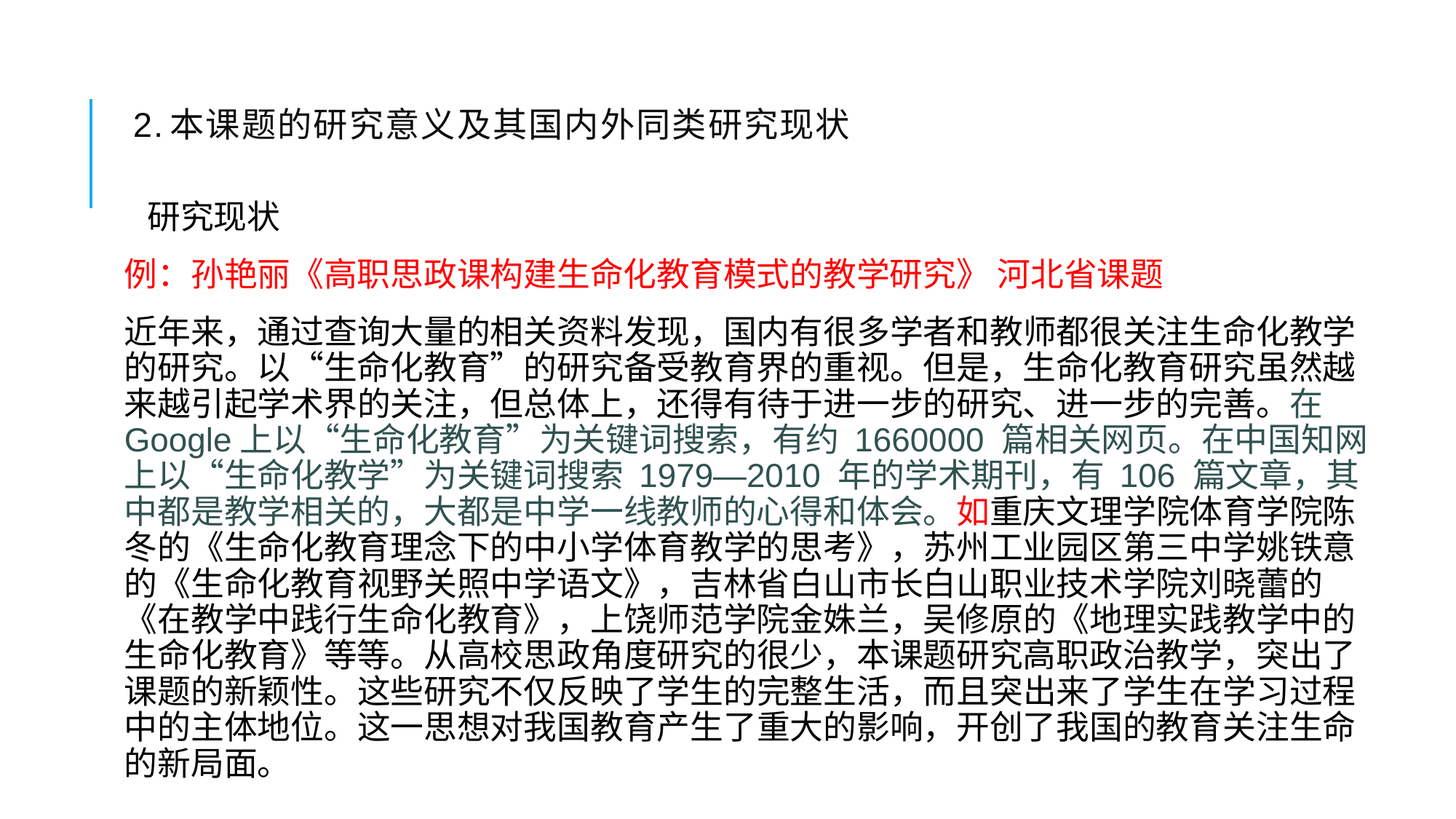

# 2.本课题的研究意义及其国内外同类研究现状
  研究现状
例：孙艳丽《高职思政课构建生命化教育模式的教学研究》 河北省课题
近年来，通过查询大量的相关资料发现，国内有很多学者和教师都很关注生命化教学的研究。以“生命化教育”的研究备受教育界的重视。但是，生命化教育研究虽然越来越引起学术界的关注，但总体上，还得有待于进一步的研究、进一步的完善。在 Google上以“生命化教育”为关键词搜索，有约 1660000 篇相关网页。在中国知网上以“生命化教学”为关键词搜索 1979—2010 年的学术期刊，有 106 篇文章，其中都是教学相关的，大都是中学一线教师的心得和体会。如重庆文理学院体育学院陈冬的《生命化教育理念下的中小学体育教学的思考》，苏州工业园区第三中学姚铁意的《生命化教育视野关照中学语文》，吉林省白山市长白山职业技术学院刘晓蕾的《在教学中践行生命化教育》，上饶师范学院金姝兰，吴修原的《地理实践教学中的生命化教育》等等。从高校思政角度研究的很少，本课题研究高职政治教学，突出了课题的新颖性。这些研究不仅反映了学生的完整生活，而且突出来了学生在学习过程中的主体地位。这一思想对我国教育产生了重大的影响，开创了我国的教育关注生命的新局面。